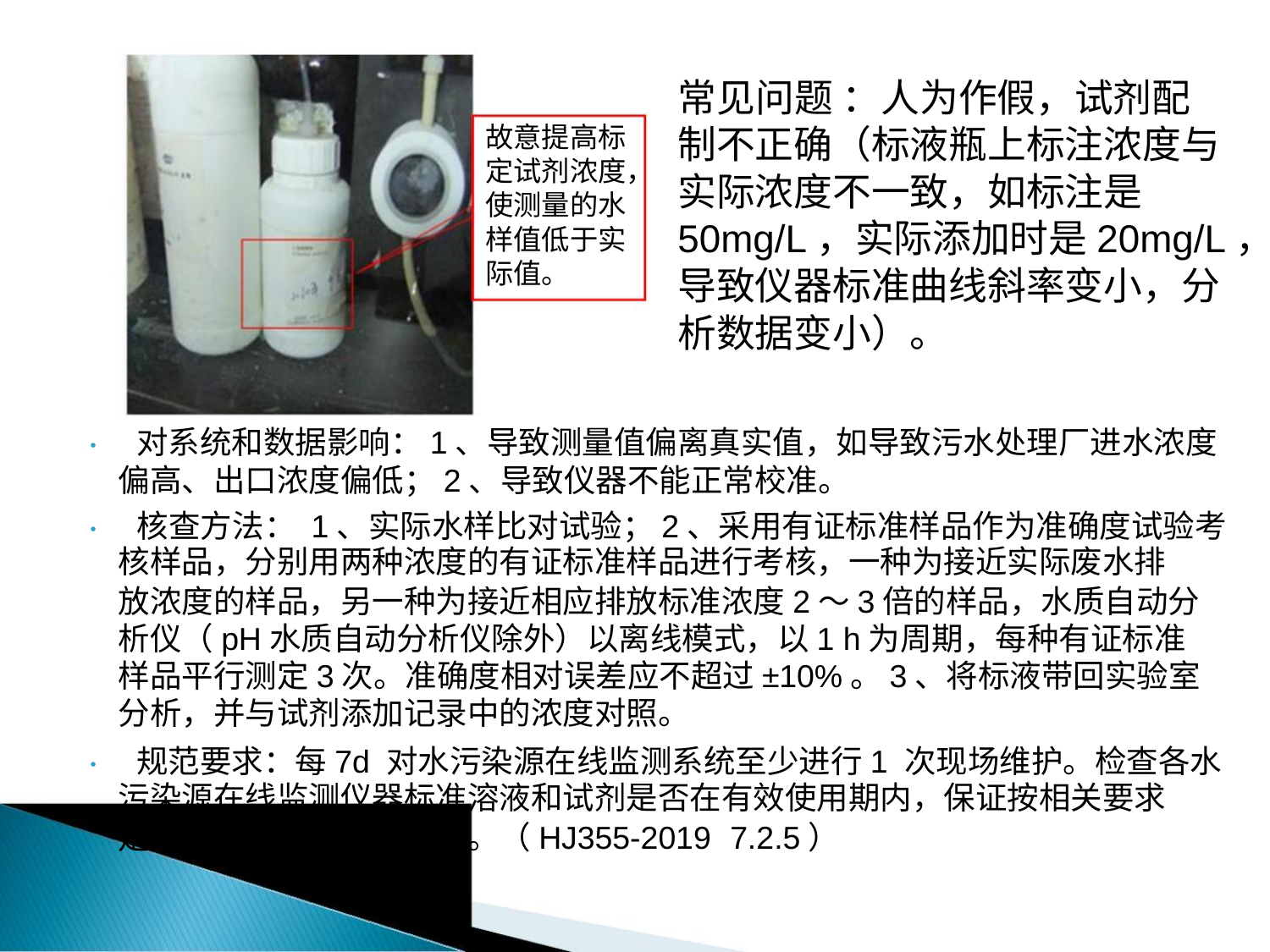

常见问题 ：人为作假，试剂配
制不正确（标液瓶上标注浓度与
实际浓度不一致，如标注是
50mg/L，实际添加时是20mg/L，
导致仪器标准曲线斜率变小，分
析数据变小）。
故意提高标
定试剂浓度，
使测量的水
样值低于实
际值。
• 对系统和数据影响：1、导致测量值偏离真实值，如导致污水处理厂进水浓度
偏高、出口浓度偏低；2、导致仪器不能正常校准。
• 核查方法： 1、实际水样比对试验；2、采用有证标准样品作为准确度试验考
核样品，分别用两种浓度的有证标准样品进行考核，一种为接近实际废水排
放浓度的样品，另一种为接近相应排放标准浓度2～3倍的样品，水质自动分
析仪（pH水质自动分析仪除外）以离线模式，以1 h为周期，每种有证标准
样品平行测定3次。准确度相对误差应不超过±10%。3、将标液带回实验室
分析，并与试剂添加记录中的浓度对照。
• 规范要求：每7d 对水污染源在线监测系统至少进行1 次现场维护。检查各水
污染源在线监测仪器标准溶液和试剂是否在有效使用期内，保证按相关要求
定期更换标准溶液和试剂。（HJ355-2019 7.2.5）